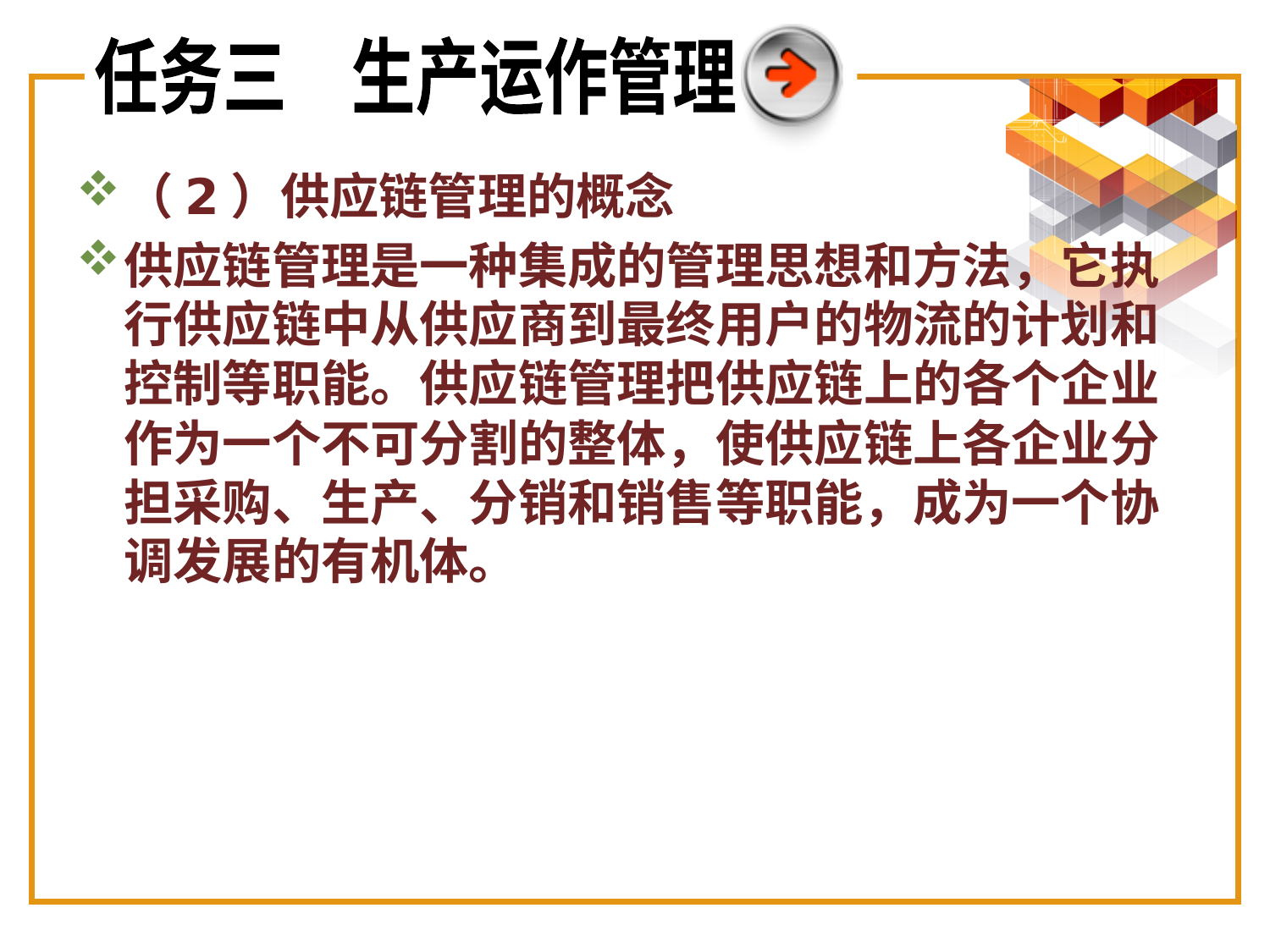

任务三　生产运作管理
（2）供应链管理的概念
供应链管理是一种集成的管理思想和方法，它执行供应链中从供应商到最终用户的物流的计划和控制等职能。供应链管理把供应链上的各个企业作为一个不可分割的整体，使供应链上各企业分担采购、生产、分销和销售等职能，成为一个协调发展的有机体。